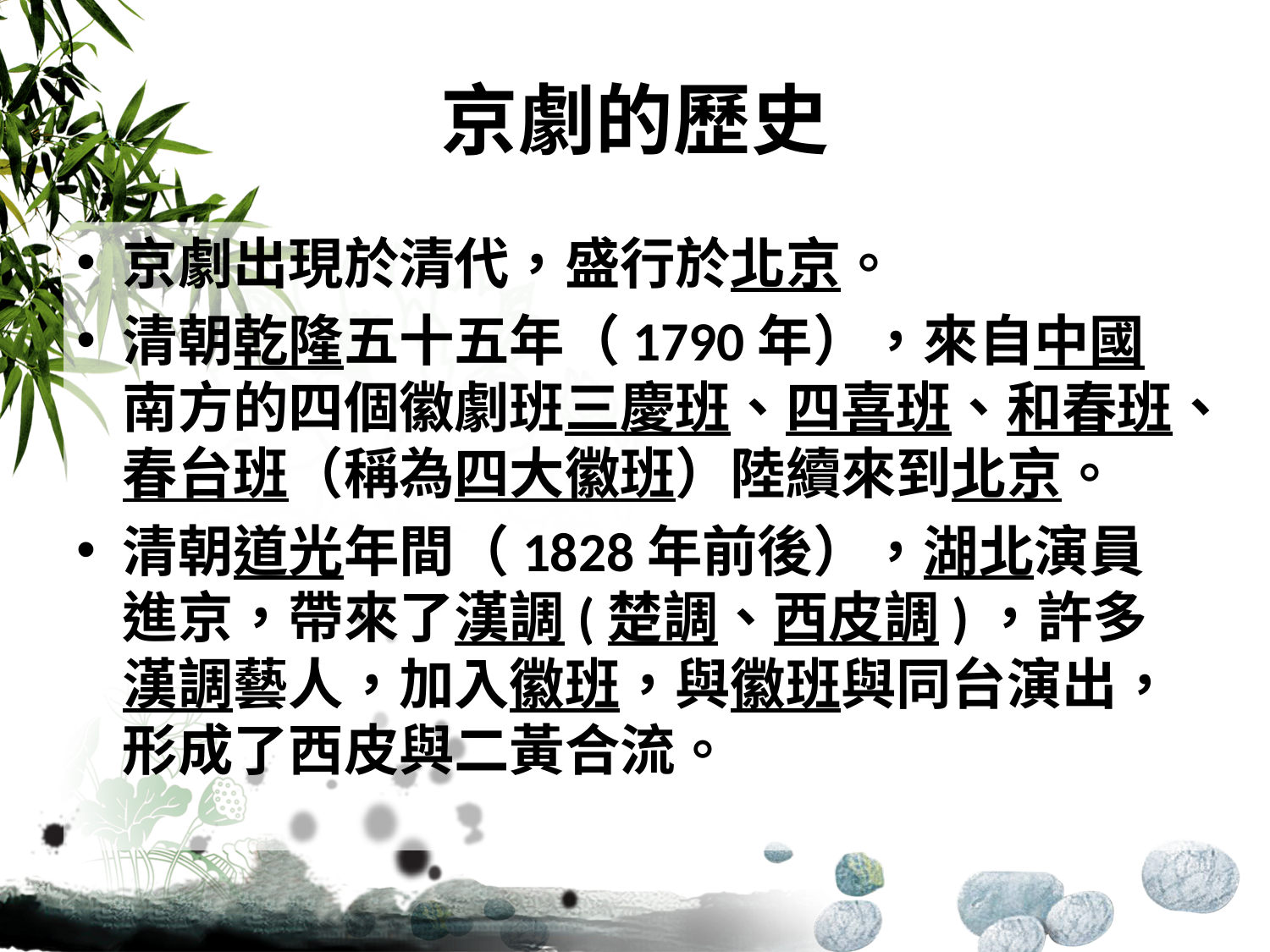

# 京劇的歷史
京劇出現於清代，盛行於北京。
清朝乾隆五十五年（1790年），來自中國南方的四個徽劇班三慶班、四喜班、和春班、春台班（稱為四大徽班）陸續來到北京。
清朝道光年間（1828年前後），湖北演員進京，帶來了漢調(楚調、西皮調)，許多漢調藝人，加入徽班，與徽班與同台演出，形成了西皮與二黃合流。